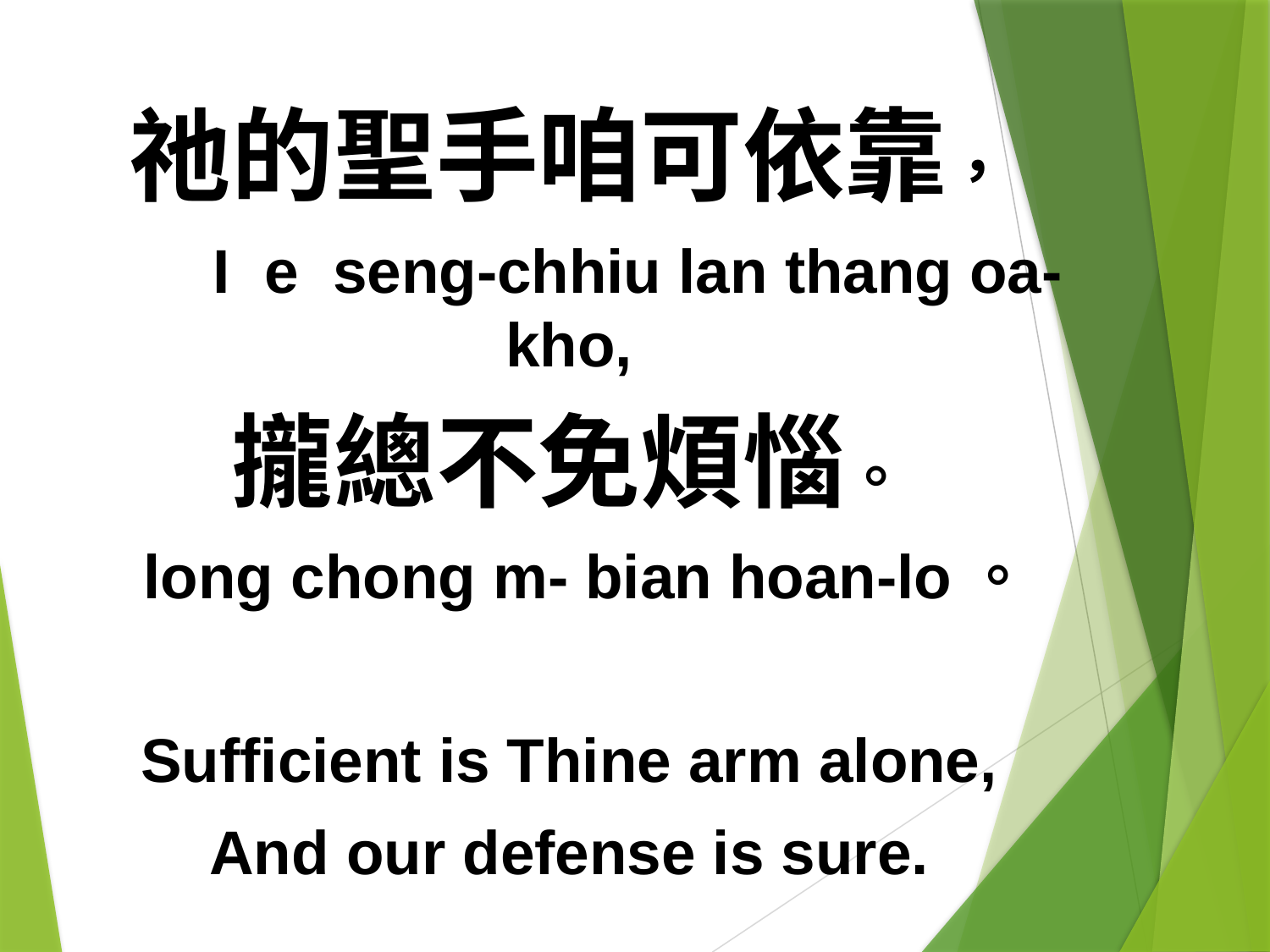

祂的聖手咱可依靠，
        I  e  seng-chhiu lan thang oa-kho,
攏總不免煩惱。
  long chong m- bian hoan-lo。

Sufficient is Thine arm alone,
And our defense is sure.